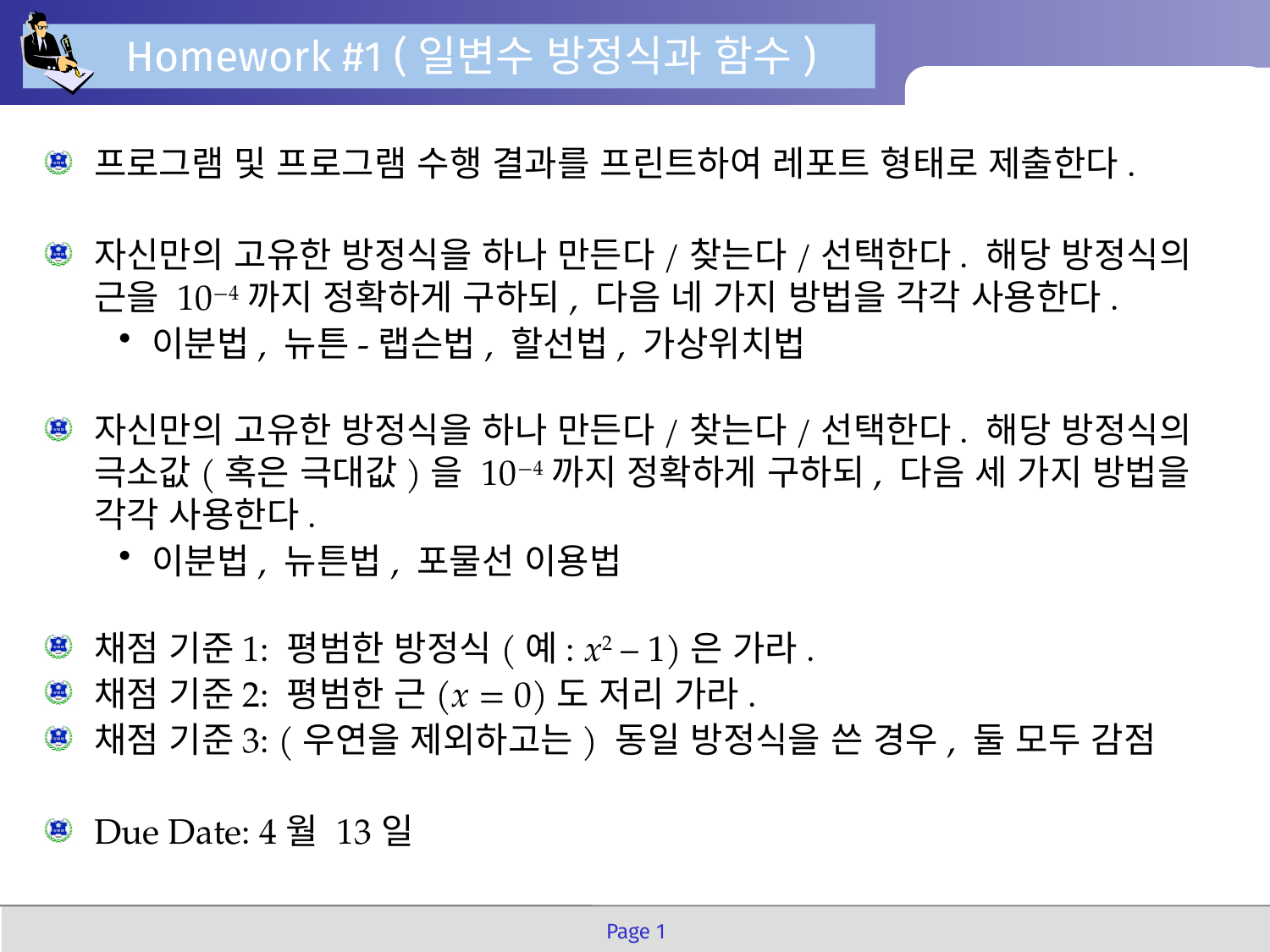

Homework #1 (일변수 방정식과 함수)
프로그램 및 프로그램 수행 결과를 프린트하여 레포트 형태로 제출한다.

자신만의 고유한 방정식을 하나 만든다/찾는다/선택한다. 해당 방정식의 근을 10−4까지 정확하게 구하되, 다음 네 가지 방법을 각각 사용한다.
이분법, 뉴튼-랩슨법, 할선법, 가상위치법

자신만의 고유한 방정식을 하나 만든다/찾는다/선택한다. 해당 방정식의 극소값(혹은 극대값)을 10−4까지 정확하게 구하되, 다음 세 가지 방법을 각각 사용한다.
이분법, 뉴튼법, 포물선 이용법

채점 기준1: 평범한 방정식(예: x2 – 1)은 가라.
채점 기준2: 평범한 근(x = 0)도 저리 가라.
채점 기준3: (우연을 제외하고는) 동일 방정식을 쓴 경우, 둘 모두 감점

Due Date: 4월 13일
Page 1